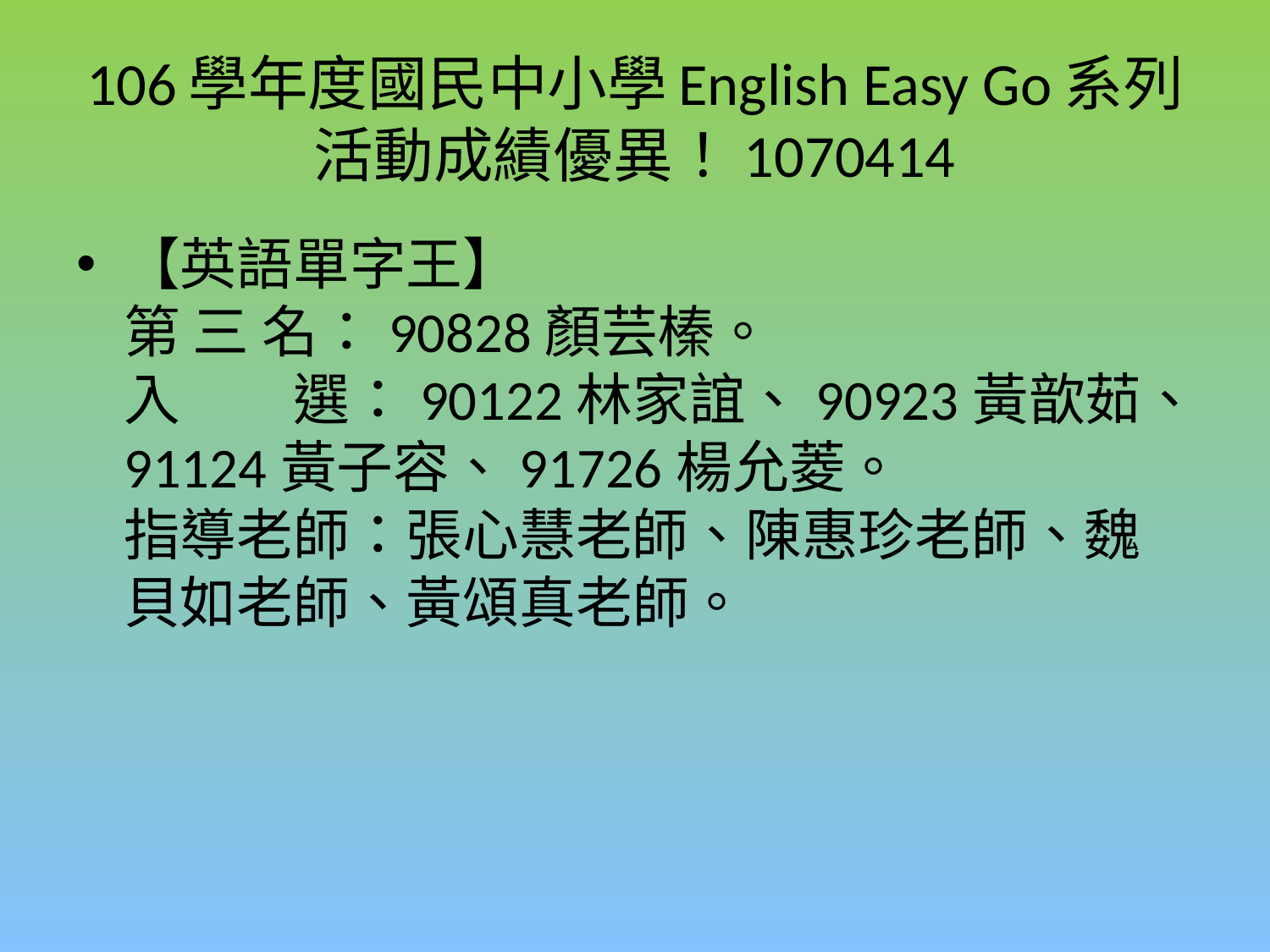

# 106學年度國民中小學English Easy Go系列活動成績優異！1070414
【英語單字王】
第 三 名：90828顏芸榛。
入　　選：90122林家誼、90923黃歆茹、91124黃子容、91726楊允菱。
指導老師：張心慧老師、陳惠珍老師、魏貝如老師、黃頌真老師。